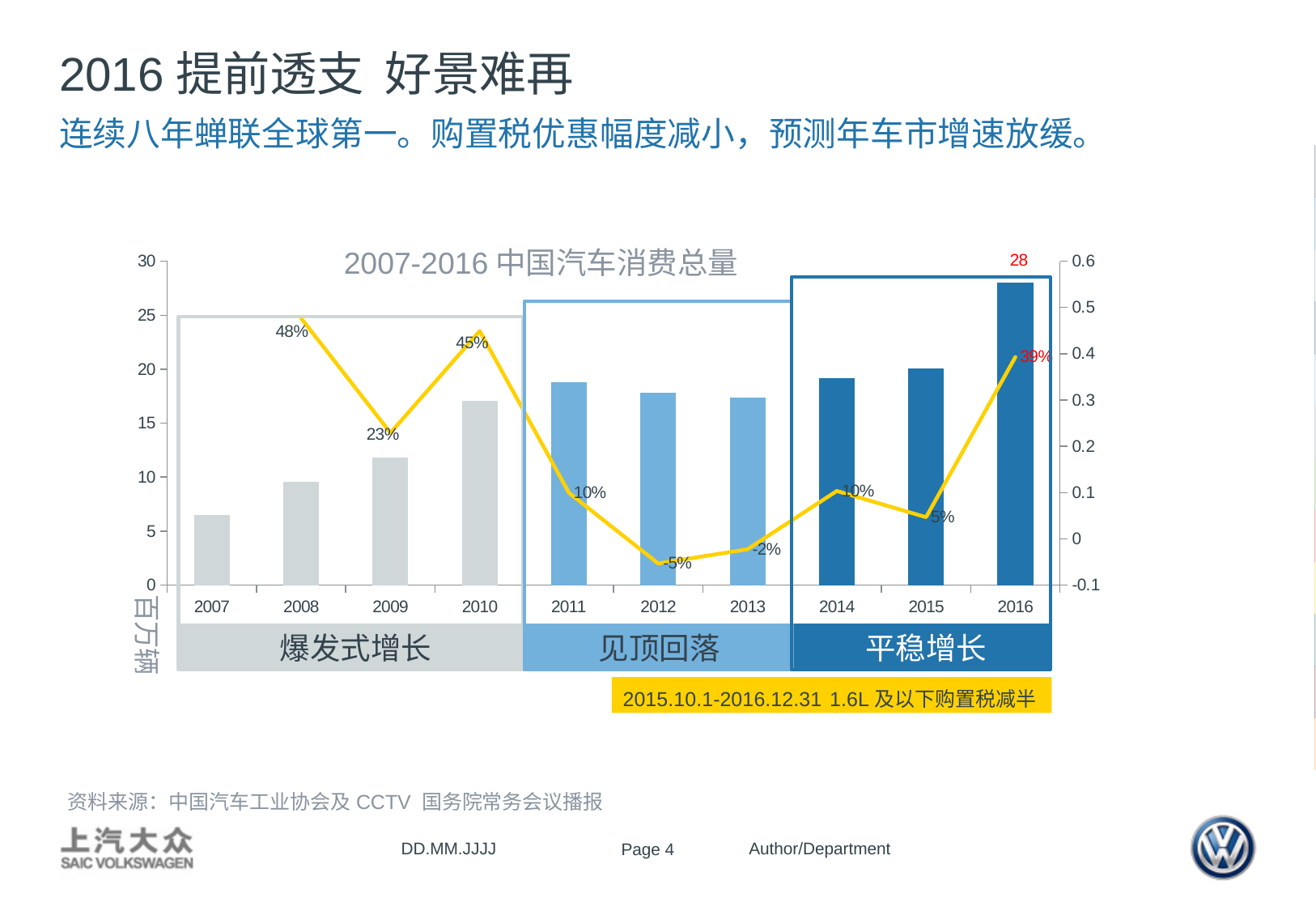

# 2016提前透支  好景难再
连续八年蝉联全球第一。购置税优惠幅度减小，预测年车市增速放缓。
2007-2016中国汽车消费总量

### Chart

| Category |  |  |
|---|---|---|
| 2007 | 6.5 | None |
| 2008 | 9.6 | 0.476923076923077 |
| 2009 | 11.8 | 0.229166666666667 |
| 2010 | 17.1 | 0.449152542372881 |
| 2011 | 18.8 | 0.0994152046783625 |
| 2012 | 17.8 | -0.0531914893617021 |
| 2013 | 17.4 | -0.0224719101123599 |
| 2014 | 19.2 | 0.103448275862069 |
| 2015 | 20.1 | 0.0468750000000001 |
| 2016 | 28.0 | 0.393034825870649 |

百万辆

爆发式增长
平稳增长
见顶回落

2015.10.1-2016.12.31 1.6L及以下购置税减半
资料来源：中国汽车工业协会及CCTV 国务院常务会议播报
DD.MM.JJJJ
Page 4
Author/Department